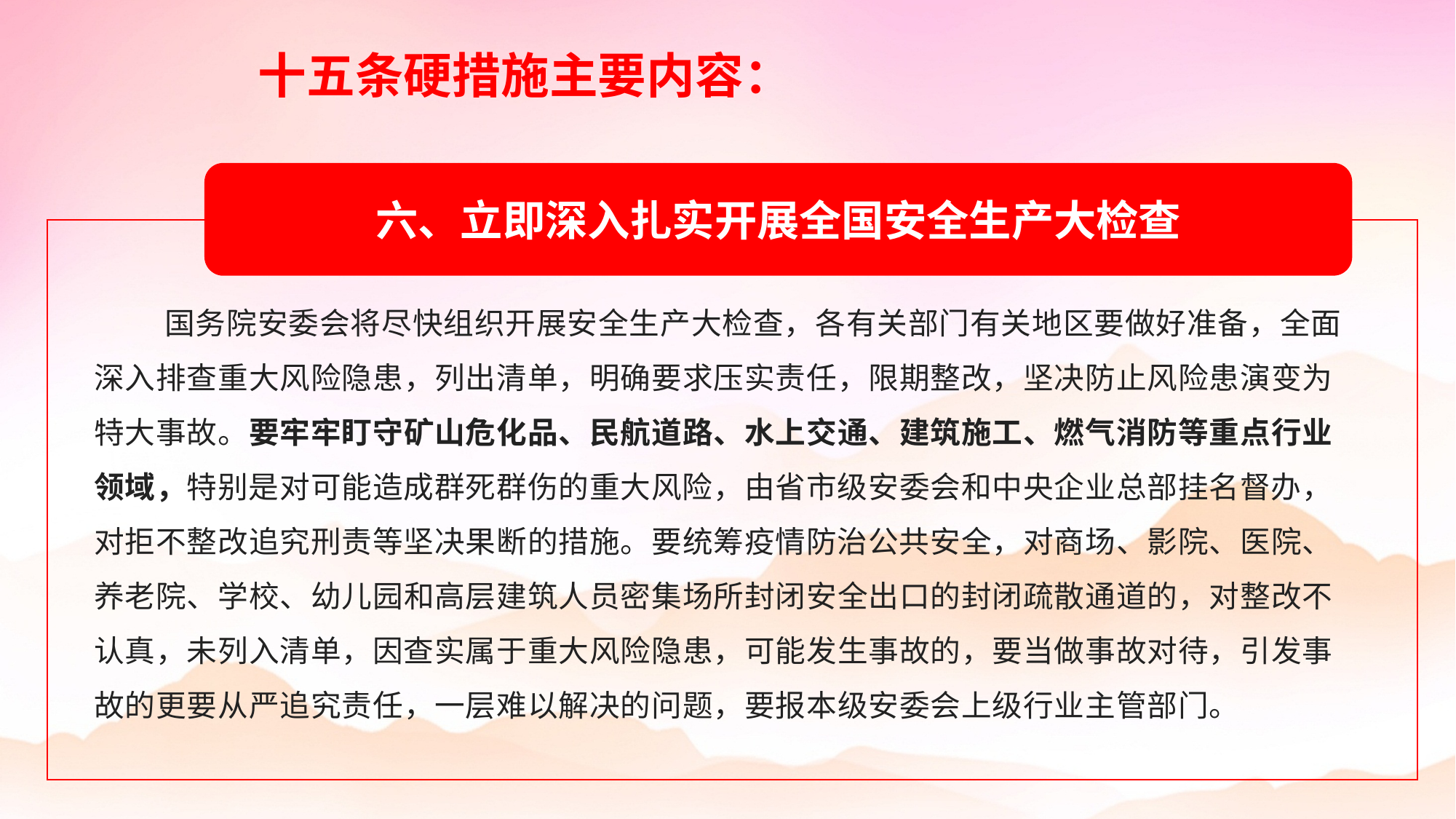

十五条硬措施主要内容：
六、立即深入扎实开展全国安全生产大检查

  国务院安委会将尽快组织开展安全生产大检查，各有关部门有关地区要做好准备，全面深入排查重大风险隐患，列出清单，明确要求压实责任，限期整改，坚决防止风险患演变为特大事故。要牢牢盯守矿山危化品、民航道路、水上交通、建筑施工、燃气消防等重点行业领域，特别是对可能造成群死群伤的重大风险，由省市级安委会和中央企业总部挂名督办，对拒不整改追究刑责等坚决果断的措施。要统筹疫情防治公共安全，对商场、影院、医院、养老院、学校、幼儿园和高层建筑人员密集场所封闭安全出口的封闭疏散通道的，对整改不认真，未列入清单，因查实属于重大风险隐患，可能发生事故的，要当做事故对待，引发事故的更要从严追究责任，一层难以解决的问题，要报本级安委会上级行业主管部门。